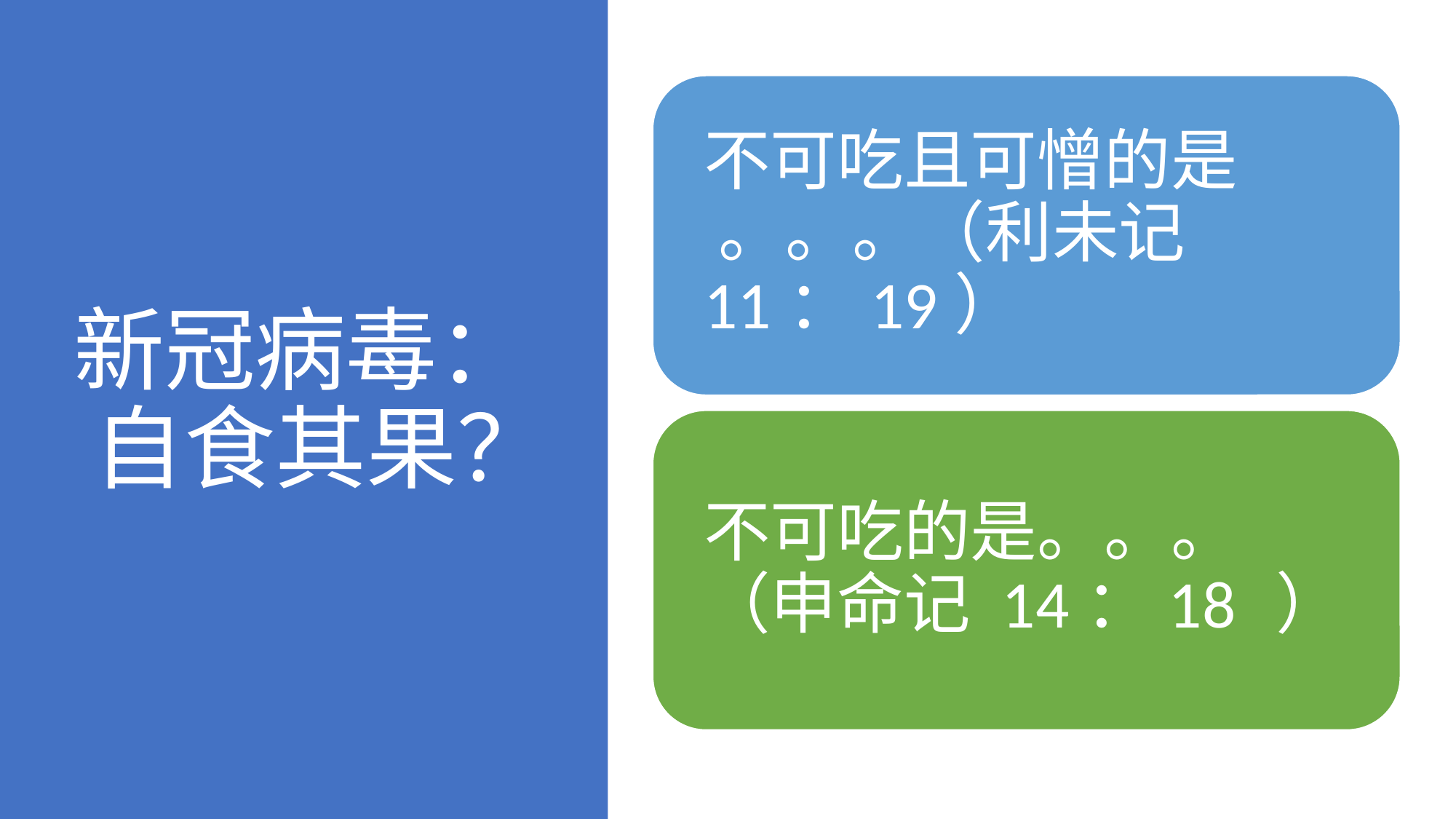

# 新冠病毒： 自食其果？
不可吃且可憎的是 。。。（利未记 11：19）
不可吃的是。。。（申命记 14：18  ）